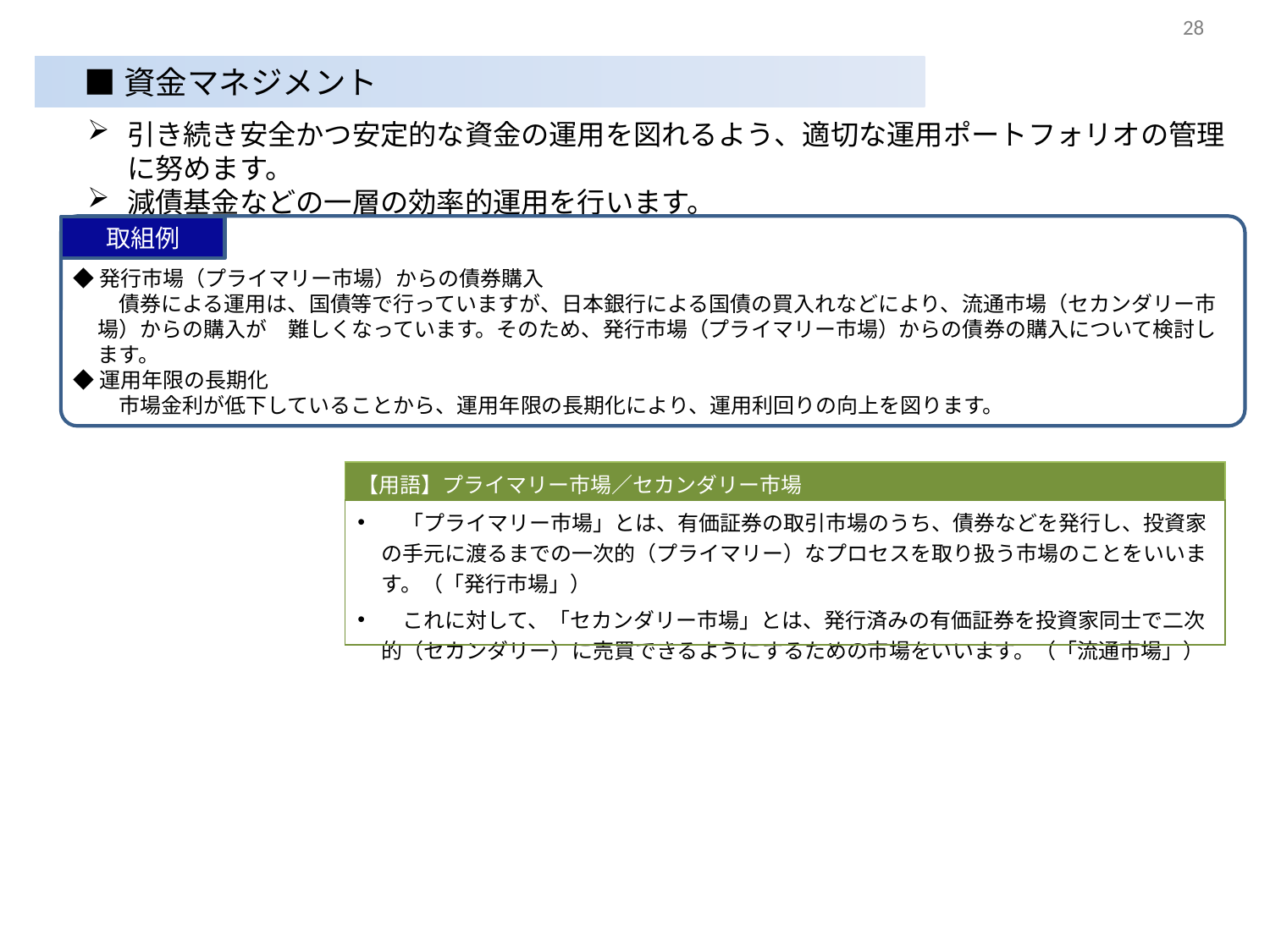

28
■資金マネジメント
引き続き安全かつ安定的な資金の運用を図れるよう、適切な運用ポートフォリオの管理に努めます。
減債基金などの一層の効率的運用を行います。

取組例
◆発行市場（プライマリー市場）からの債券購入
　債券による運用は、国債等で行っていますが、日本銀行による国債の買入れなどにより、流通市場（セカンダリー市場）からの購入が　難しくなっています。そのため、発行市場（プライマリー市場）からの債券の購入について検討します。
◆運用年限の長期化
　市場金利が低下していることから、運用年限の長期化により、運用利回りの向上を図ります。
| 【用語】プライマリー市場／セカンダリー市場 |
| --- |
| 「プライマリー市場」とは、有価証券の取引市場のうち、債券などを発行し、投資家の手元に渡るまでの一次的（プライマリー）なプロセスを取り扱う市場のことをいいます。（「発行市場」） 　これに対して、「セカンダリー市場」とは、発行済みの有価証券を投資家同士で二次的（セカンダリー）に売買できるようにするための市場をいいます。（「流通市場」） |